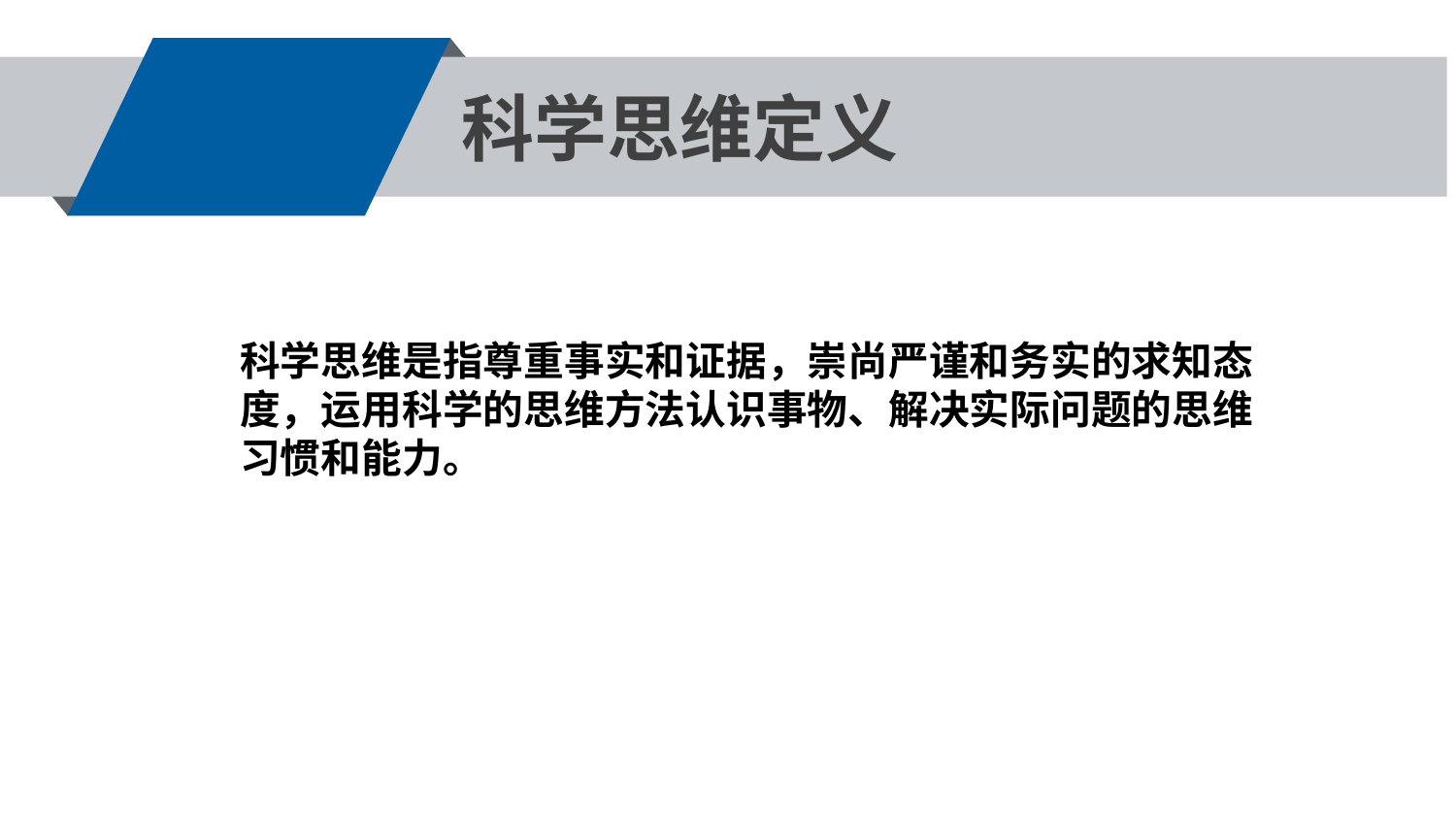

科学思维定义
科学思维是指尊重事实和证据，崇尚严谨和务实的求知态度，运用科学的思维方法认识事物、解决实际问题的思维习惯和能力。